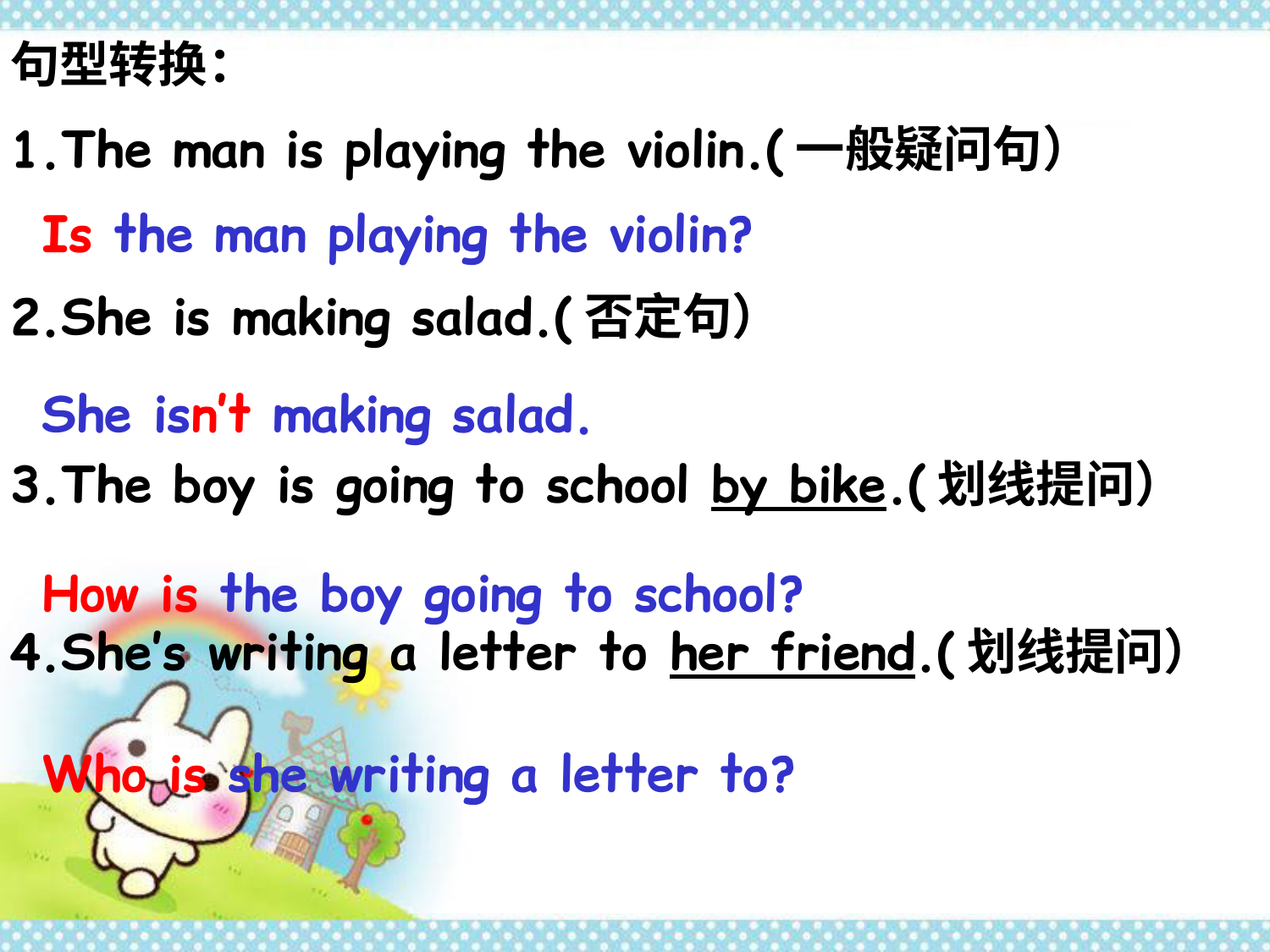

句型转换：
1.The man is playing the violin.(一般疑问句）

2.She is making salad.(否定句）

3.The boy is going to school by bike.(划线提问）

4.She’s writing a letter to her friend.(划线提问）

Is the man playing the violin?
She isn’t making salad.
How is the boy going to school?
Who is she writing a letter to?